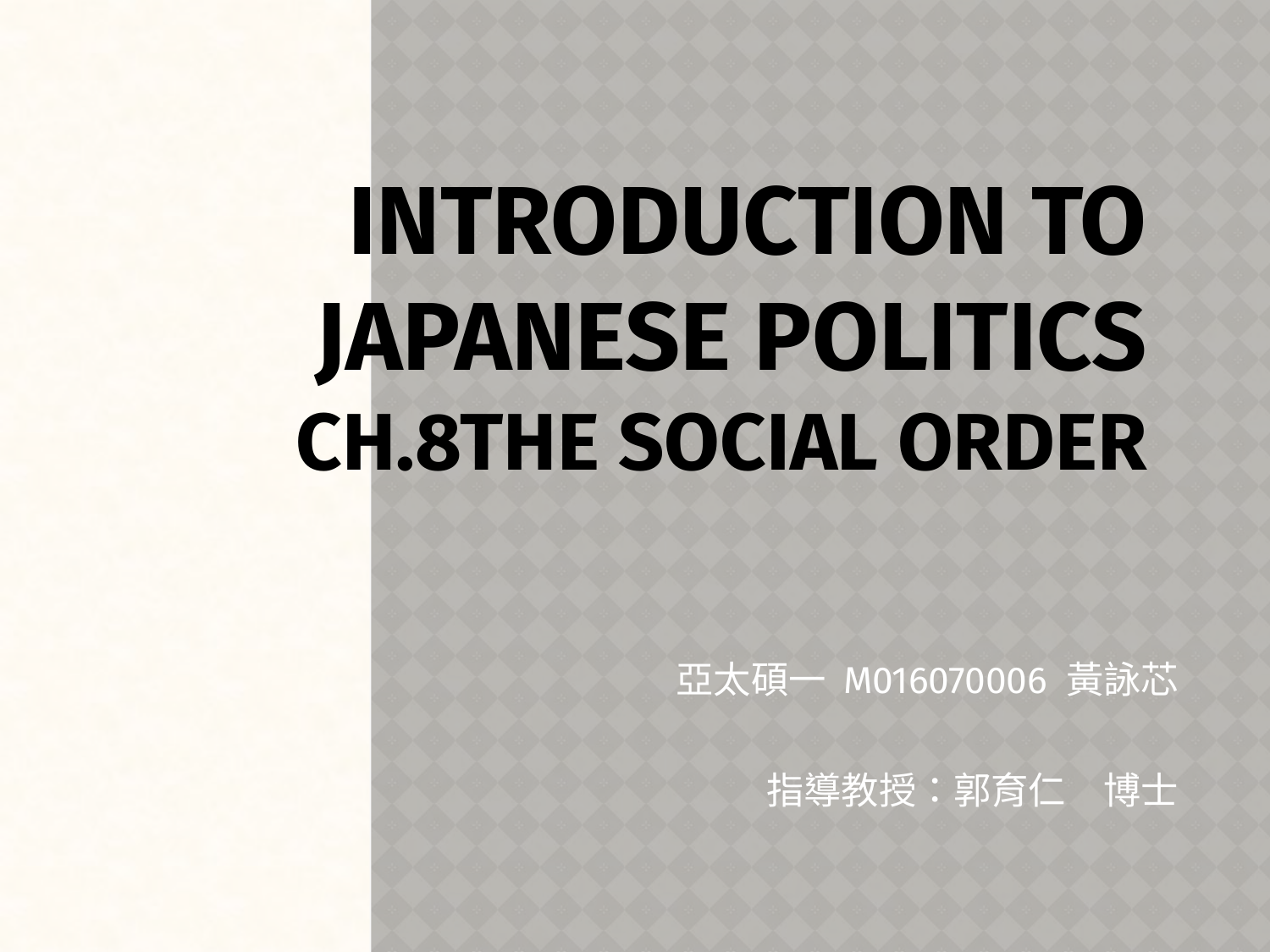

# Introduction to Japanese Politics CH.8The Social Order
亞太碩一 M016070006 黃詠芯

指導教授：郭育仁　博士